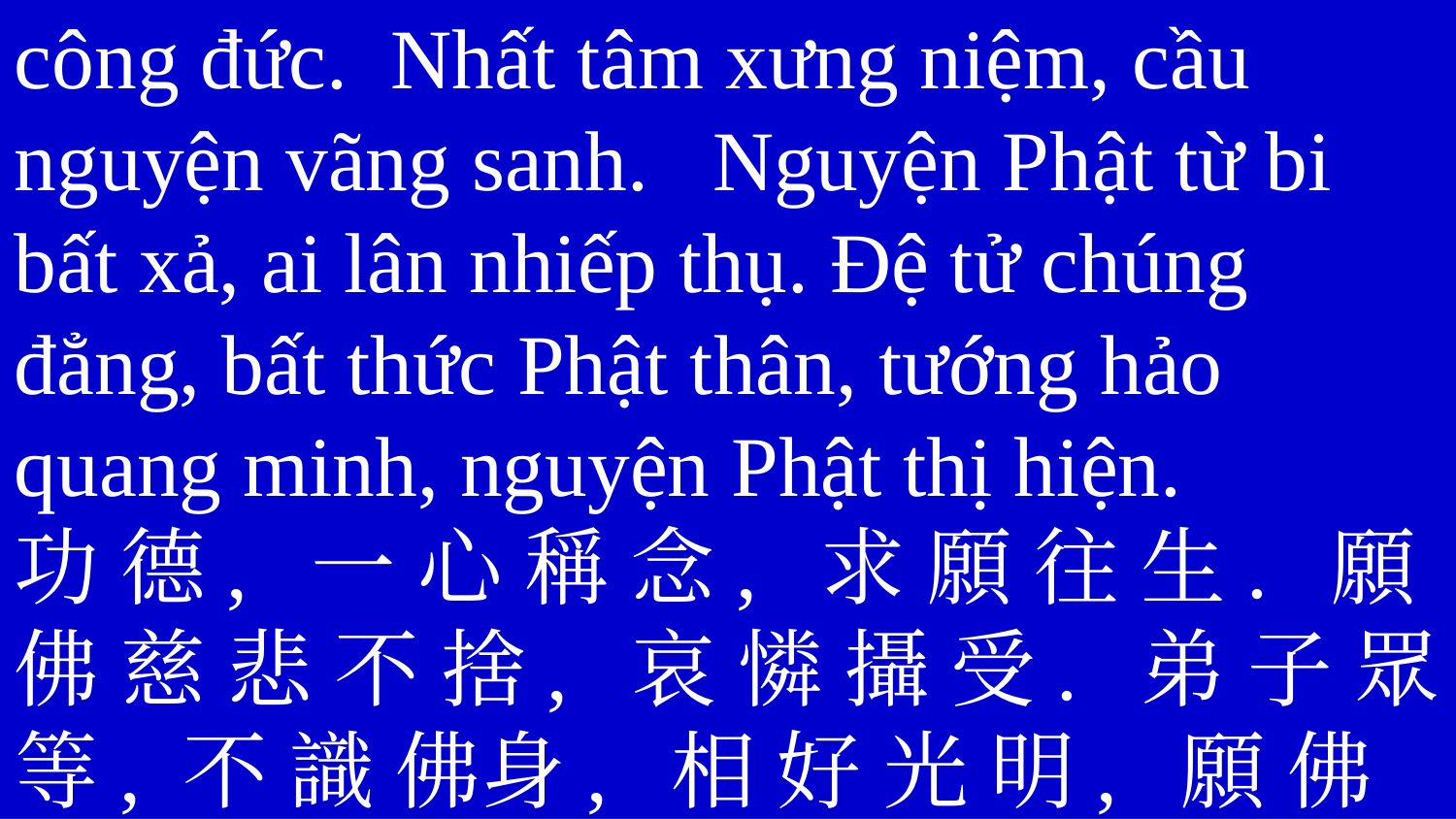

công đức.  Nhất tâm xưng niệm, cầu nguyện vãng sanh.   Nguyện Phật từ bi bất xả, ai lân nhiếp thụ. Đệ tử chúng đẳng, bất thức Phật thân, tướng hảo quang minh, nguyện Phật thị hiện.
功 德,  一 心 稱 念,  求 願 往 生.  願 佛 慈 悲 不 捨,  哀 憐 攝 受.  弟 子 眾 等, 不 識 佛身,  相 好 光 明,  願 佛 示 現,